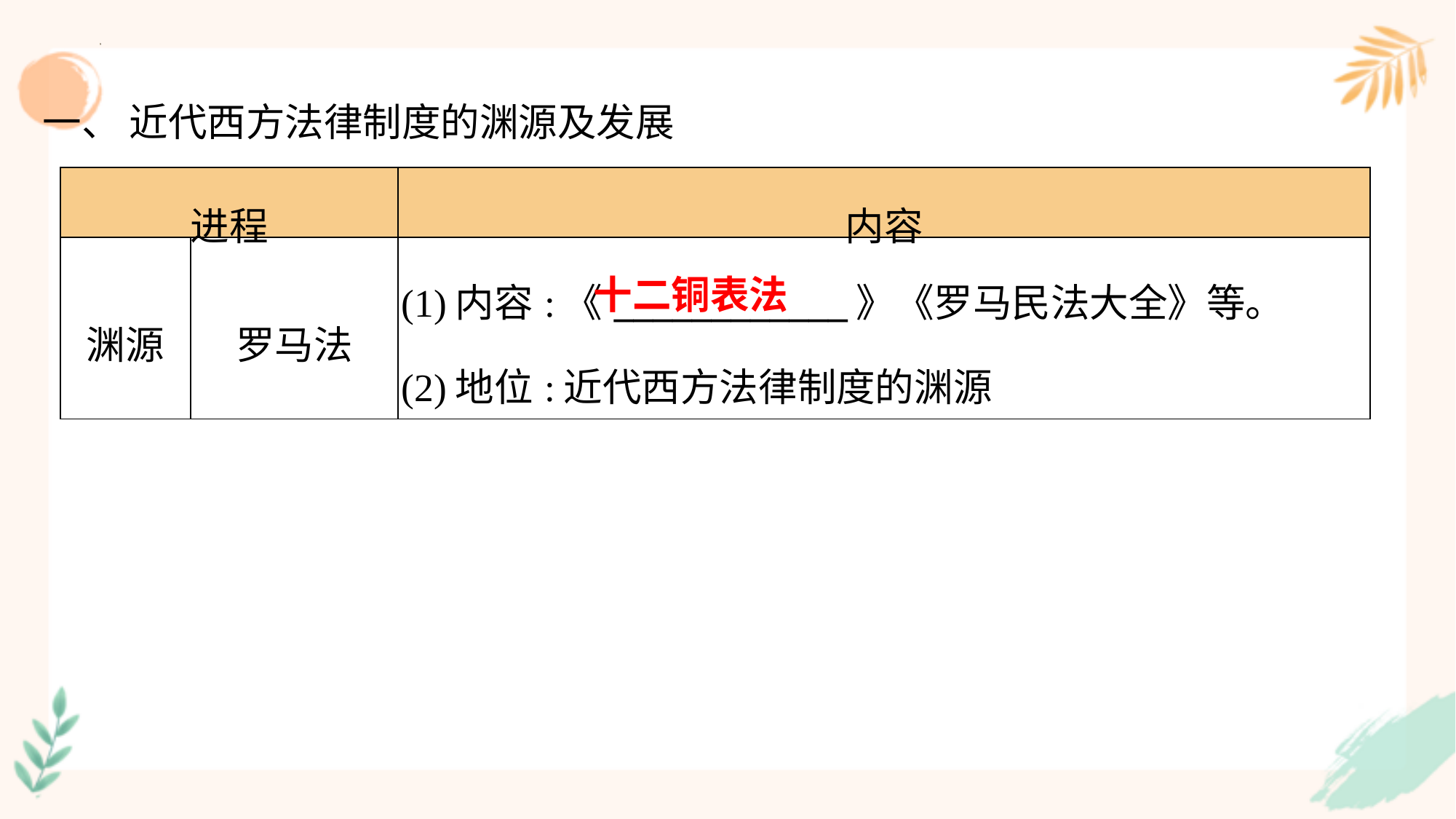

一、 近代西方法律制度的渊源及发展

| 进程 |  | 内容 |
| --- | --- | --- |
| 渊源 | 罗马法 | (1)内容:《\_\_\_\_\_\_\_\_\_\_\_\_》《罗马民法大全》等。 (2)地位:近代西方法律制度的渊源 |
十二铜表法